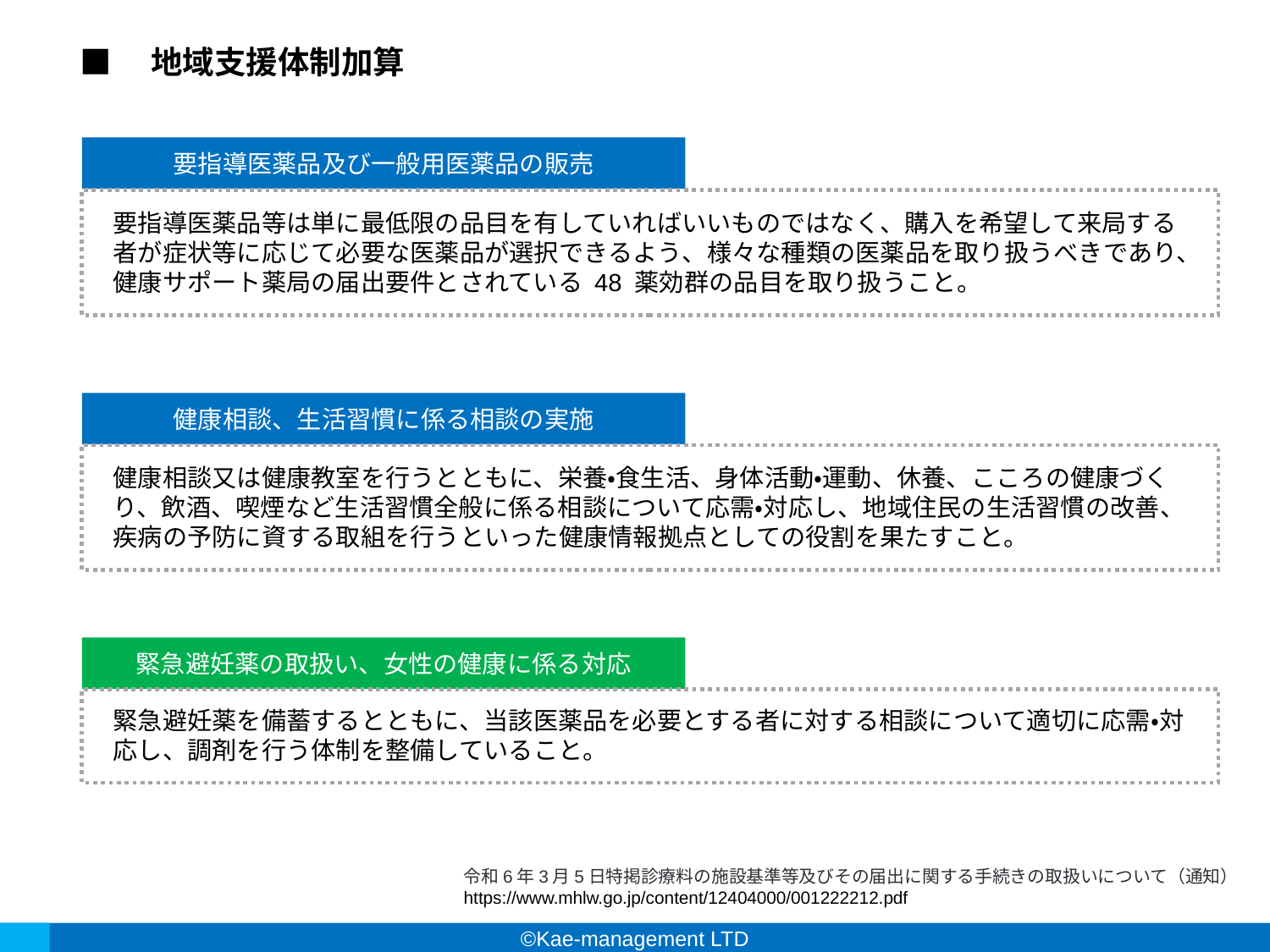

■　地域支援体制加算
要指導医薬品及び一般用医薬品の販売

要指導医薬品等は単に最低限の品目を有していればいいものではなく、購入を希望して来局する者が症状等に応じて必要な医薬品が選択できるよう、様々な種類の医薬品を取り扱うべきであり、健康サポート薬局の届出要件とされている 48 薬効群の品目を取り扱うこと。
健康相談、生活習慣に係る相談の実施

健康相談又は健康教室を行うとともに、栄養・食生活、身体活動・運動、休養、こころの健康づくり、飲酒、喫煙など生活習慣全般に係る相談について応需・対応し、地域住民の生活習慣の改善、疾病の予防に資する取組を行うといった健康情報拠点としての役割を果たすこと。
緊急避妊薬の取扱い、女性の健康に係る対応

緊急避妊薬を備蓄するとともに、当該医薬品を必要とする者に対する相談について適切に応需・対応し、調剤を行う体制を整備していること。
令和6年3月5日特掲診療料の施設基準等及びその届出に関する手続きの取扱いについて（通知）
https://www.mhlw.go.jp/content/12404000/001222212.pdf